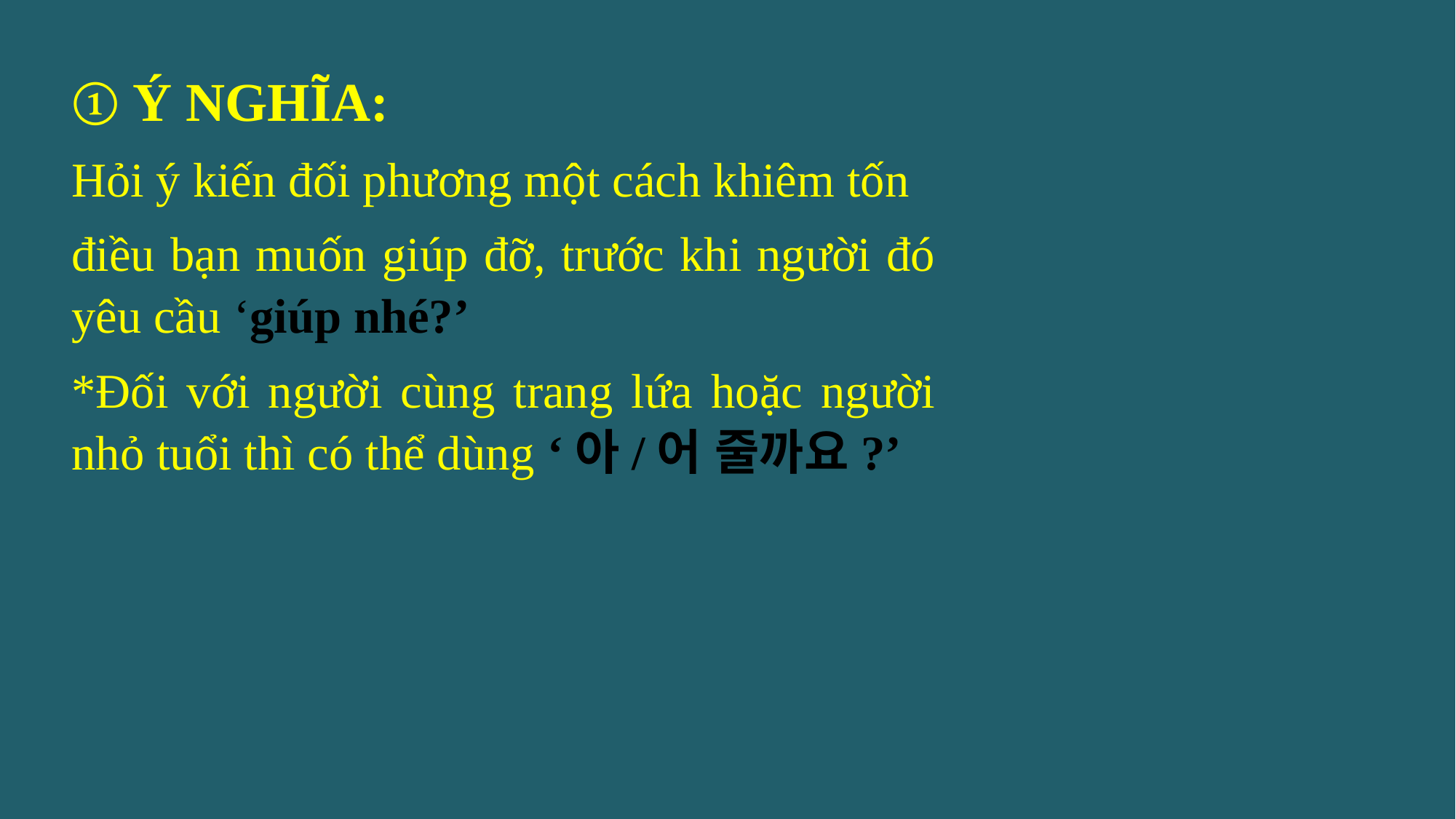

① Ý NGHĨA:
Hỏi ý kiến đối phương một cách khiêm tốn
điều bạn muốn giúp đỡ, trước khi người đó yêu cầu ‘giúp nhé?’
*Đối với người cùng trang lứa hoặc người nhỏ tuổi thì có thể dùng ‘아/어 줄까요?’